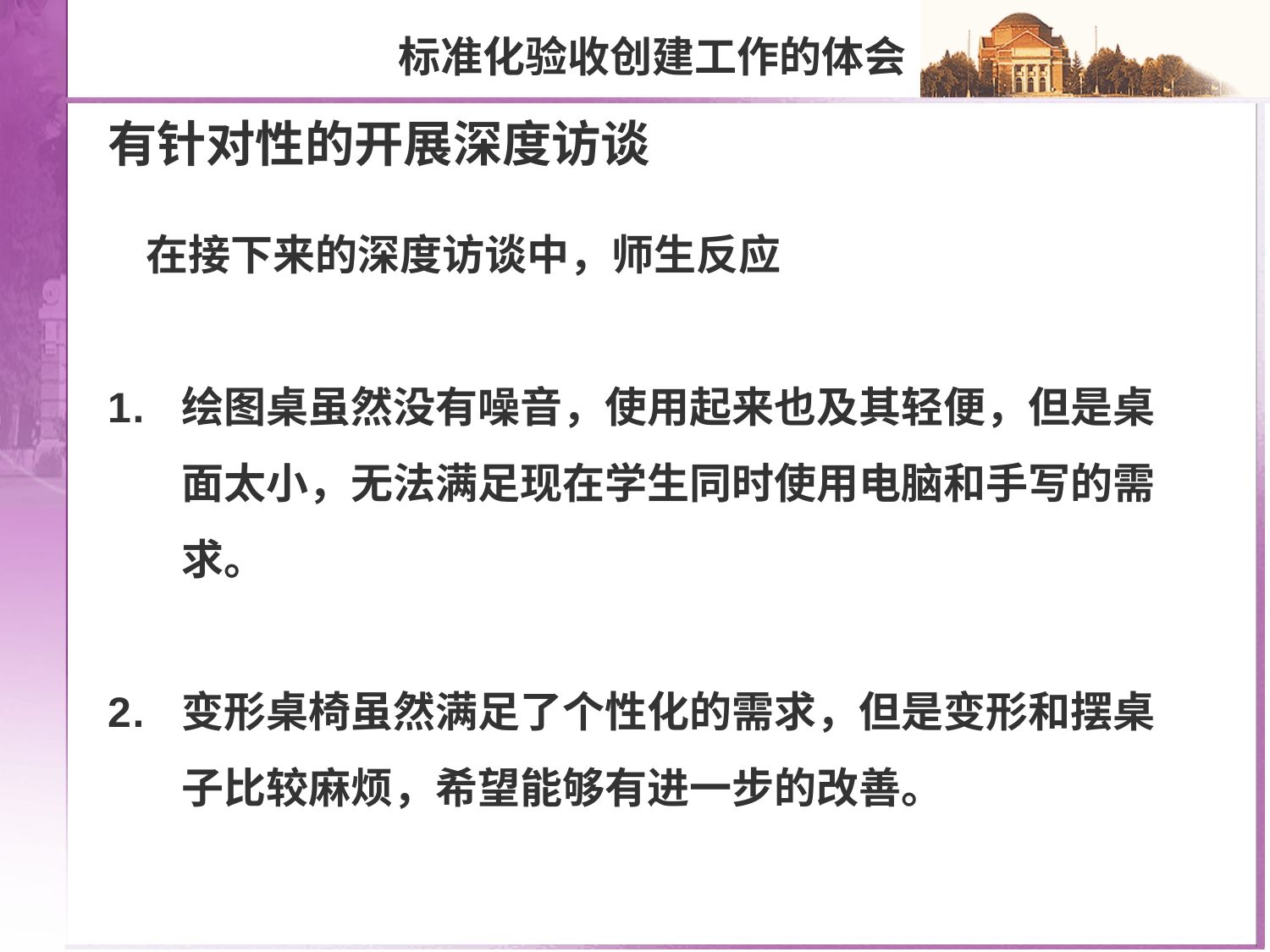

标准化验收创建工作的体会
# 有针对性的开展深度访谈

   在接下来的深度访谈中，师生反应

绘图桌虽然没有噪音，使用起来也及其轻便，但是桌面太小，无法满足现在学生同时使用电脑和手写的需求。

变形桌椅虽然满足了个性化的需求，但是变形和摆桌子比较麻烦，希望能够有进一步的改善。